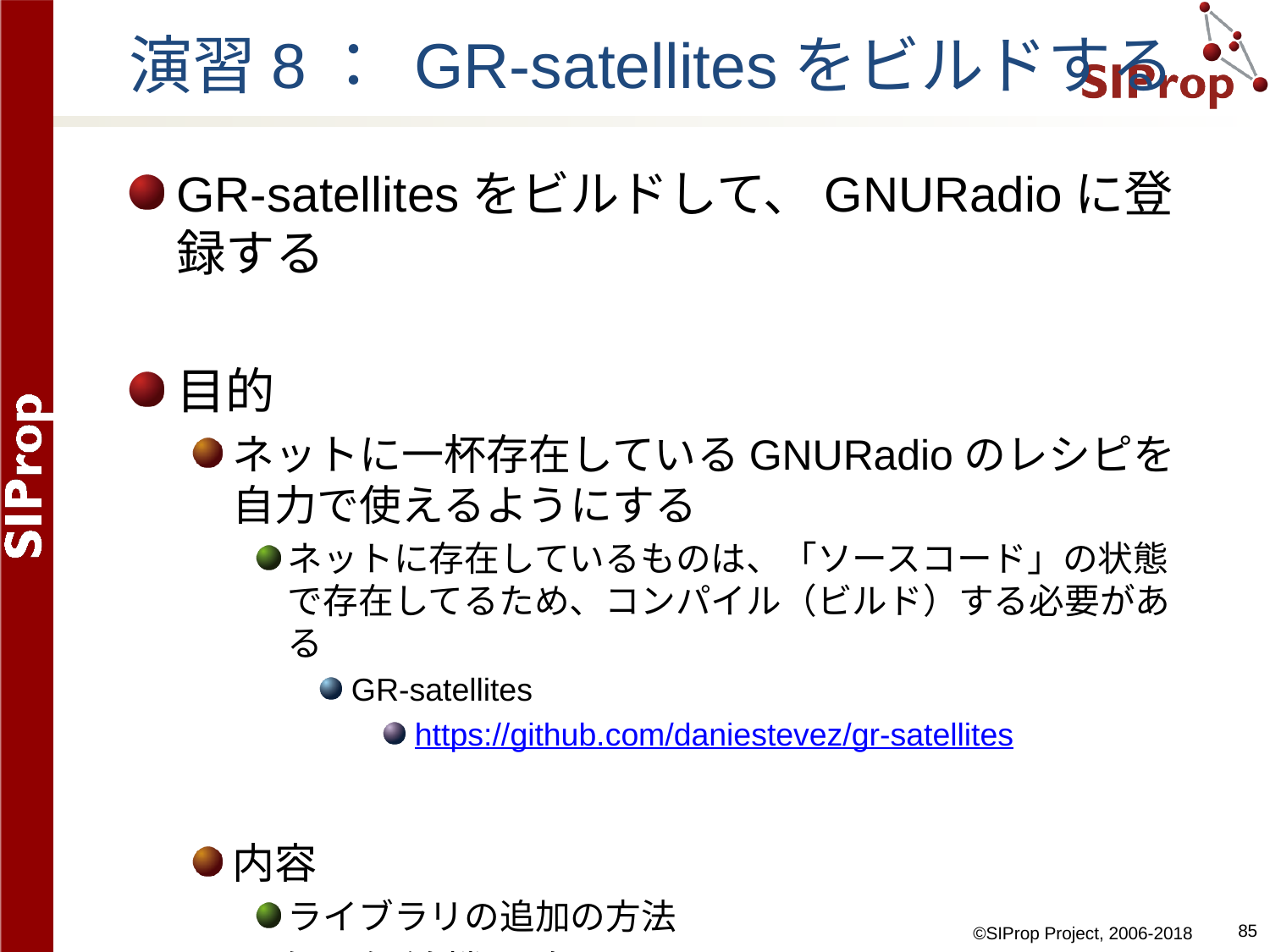

# 演習8： GR-satellitesをビルドする
GR-satellitesをビルドして、GNURadioに登録する

目的
ネットに一杯存在しているGNURadioのレシピを自力で使えるようにする
ネットに存在しているものは、「ソースコード」の状態で存在してるため、コンパイル（ビルド）する必要がある
GR-satellites
https://github.com/daniestevez/gr-satellites

内容
ライブラリの追加の方法
既存の無線機の違い
他人が作った機能を追加できる